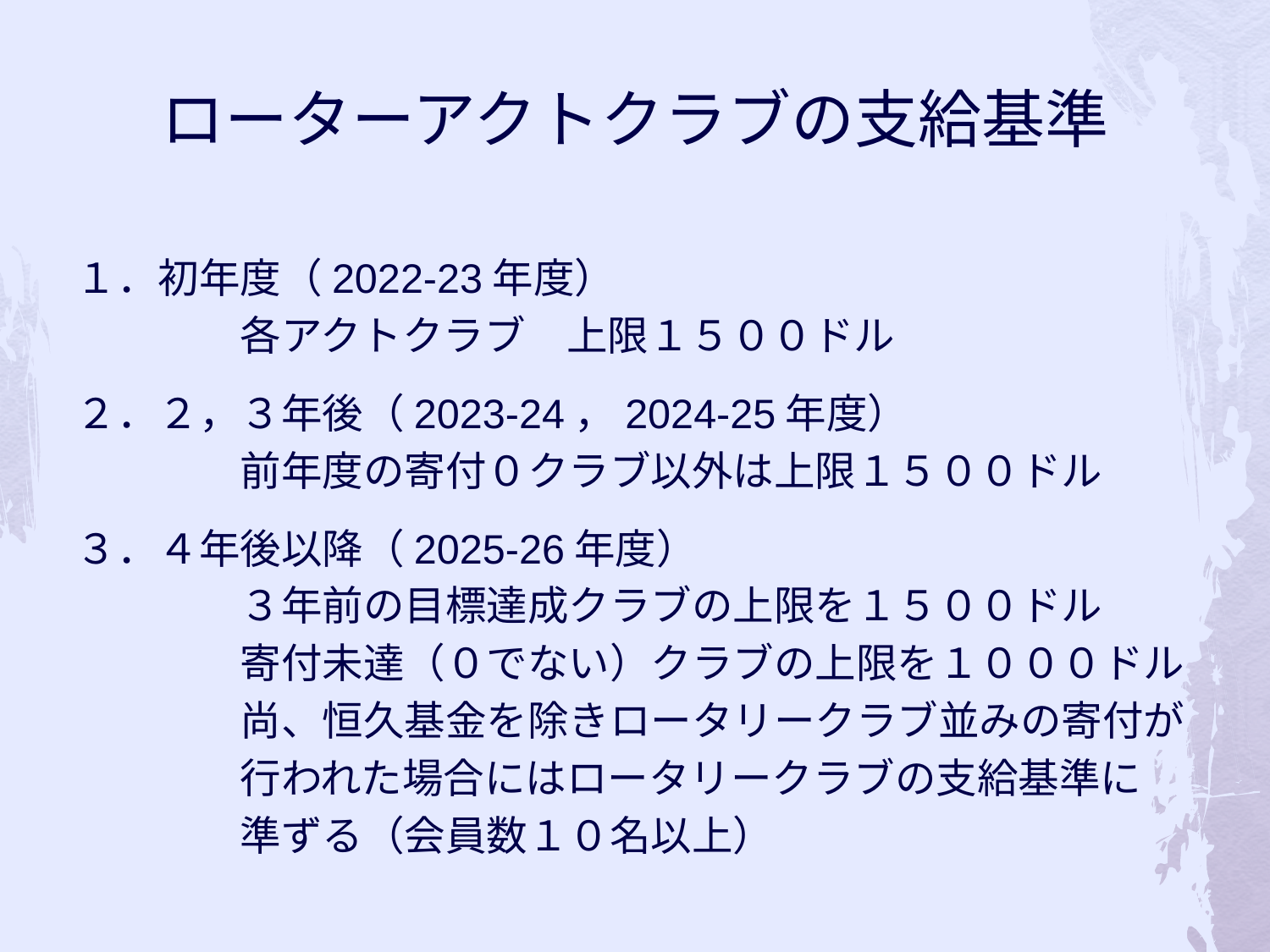

# ローターアクトクラブの支給基準
１．初年度（2022-23年度）
　　　　各アクトクラブ　上限１５００ドル
２．２，３年後（2023-24，2024-25年度）
　　　　前年度の寄付０クラブ以外は上限１５００ドル
３．４年後以降（2025-26年度）
　　　　３年前の目標達成クラブの上限を１５００ドル
　　　　寄付未達（０でない）クラブの上限を１０００ドル
　　　　尚、恒久基金を除きロータリークラブ並みの寄付が
　　　　行われた場合にはロータリークラブの支給基準に
　　　　準ずる（会員数１０名以上）